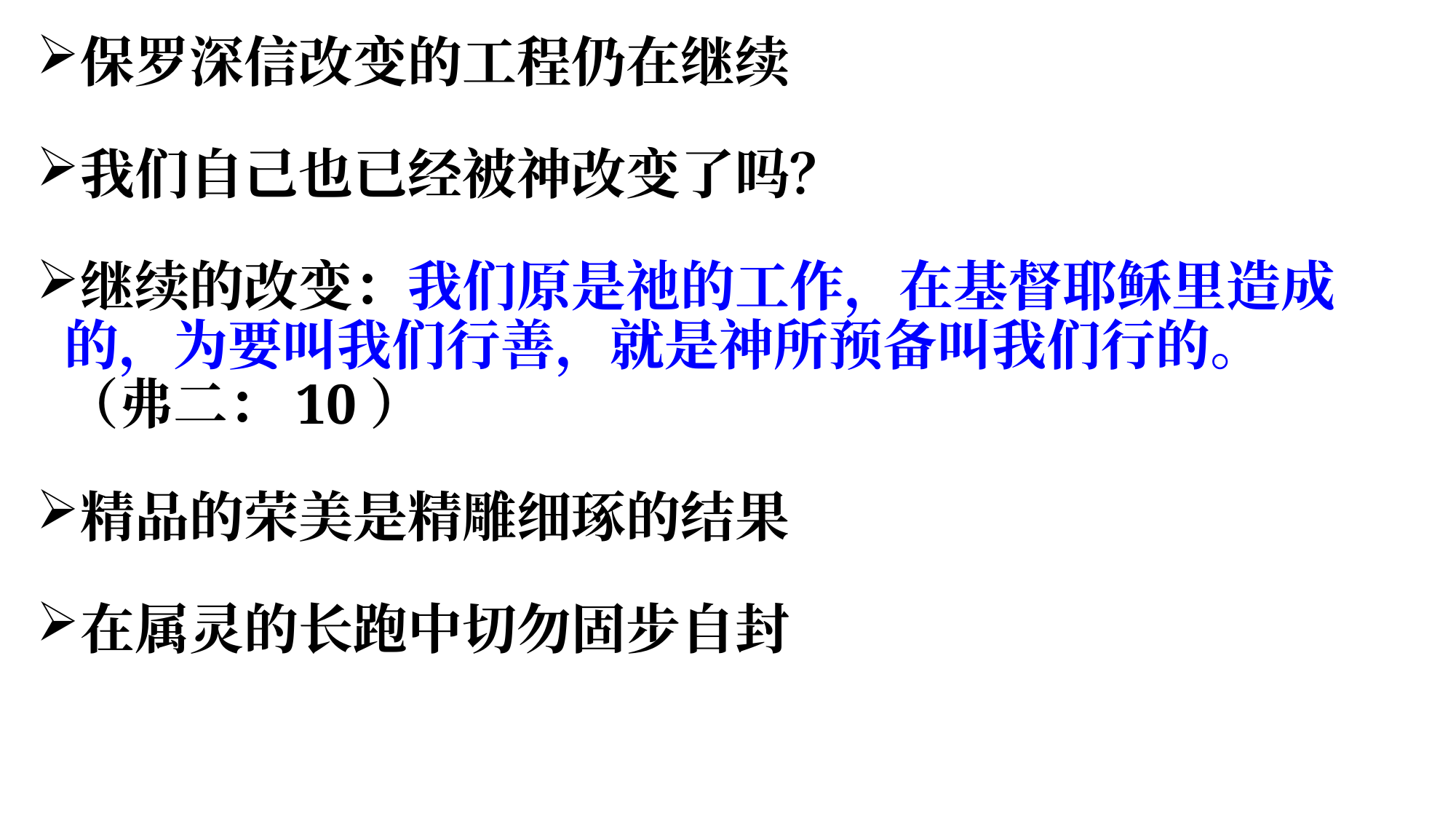

保罗深信改变的工程仍在继续

我们自己也已经被神改变了吗？

继续的改变：我们原是祂的工作，在基督耶稣里造成的，为要叫我们行善，就是神所预备叫我们行的。（弗二：10）

精品的荣美是精雕细琢的结果

在属灵的长跑中切勿固步自封